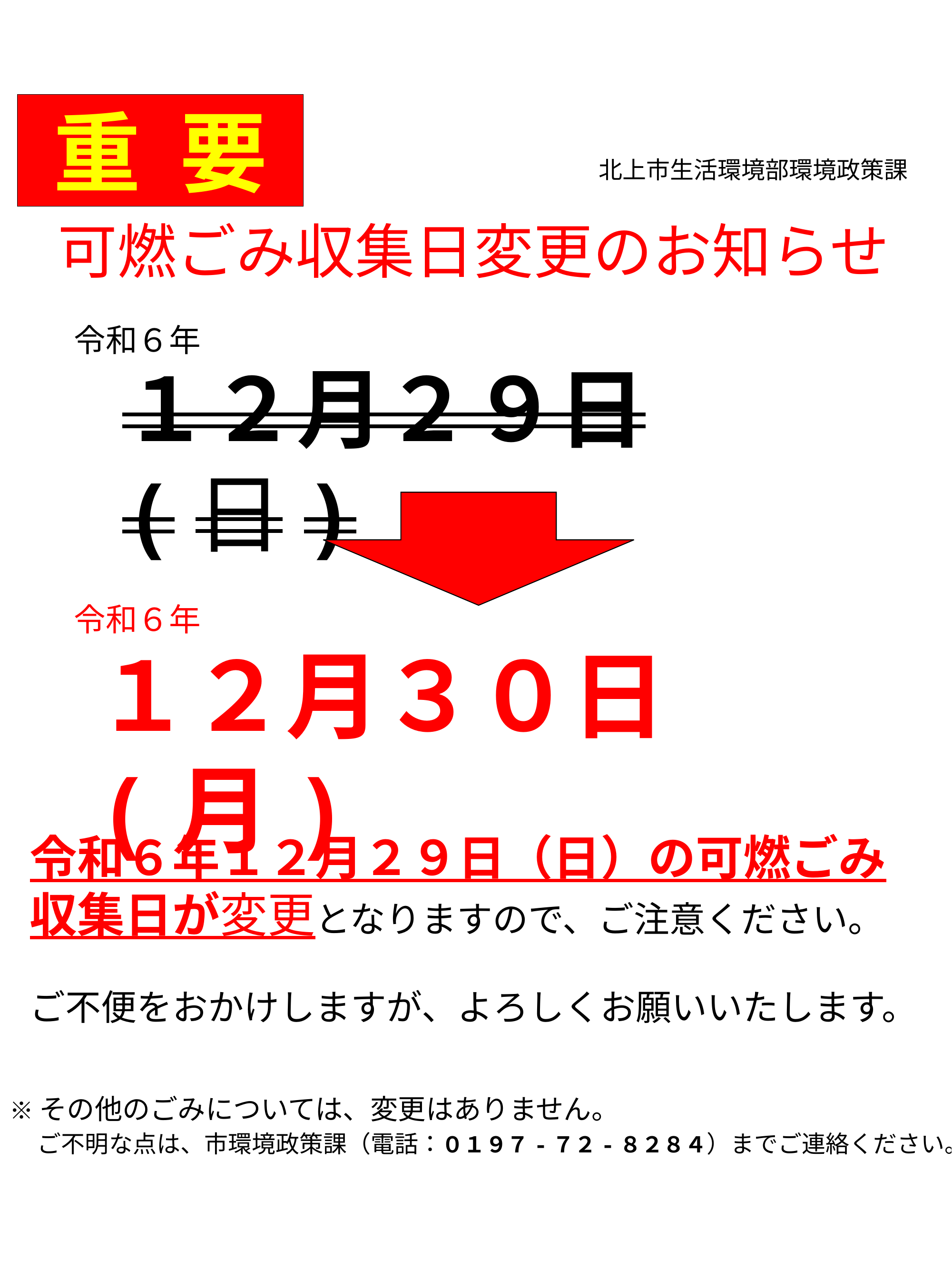

重  要
北上市生活環境部環境政策課
可燃ごみ収集日変更のお知らせ
令和６年
１２月２９日(日)

令和６年
１２月３０日(月)
令和６年１２月２９日（日）の可燃ごみ収集日が変更となりますので、ご注意ください。

ご不便をおかけしますが、よろしくお願いいたします。
※その他のごみについては、変更はありません。
　ご不明な点は、市環境政策課（電話：０１９７-７２-８２８４）までご連絡ください。